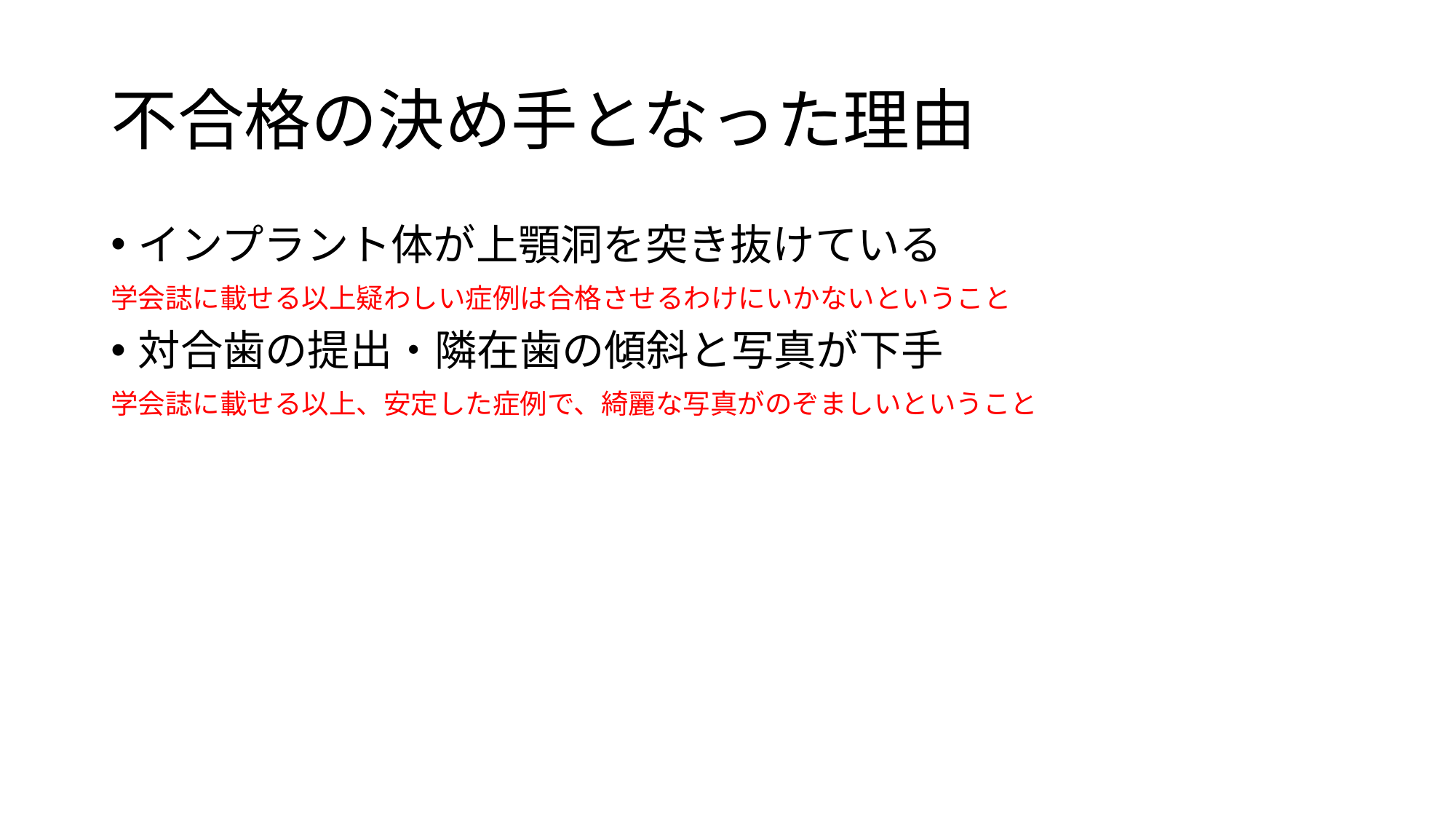

# 不合格の決め手となった理由
インプラント体が上顎洞を突き抜けている
学会誌に載せる以上疑わしい症例は合格させるわけにいかないということ
対合歯の提出・隣在歯の傾斜と写真が下手
学会誌に載せる以上、安定した症例で、綺麗な写真がのぞましいということ